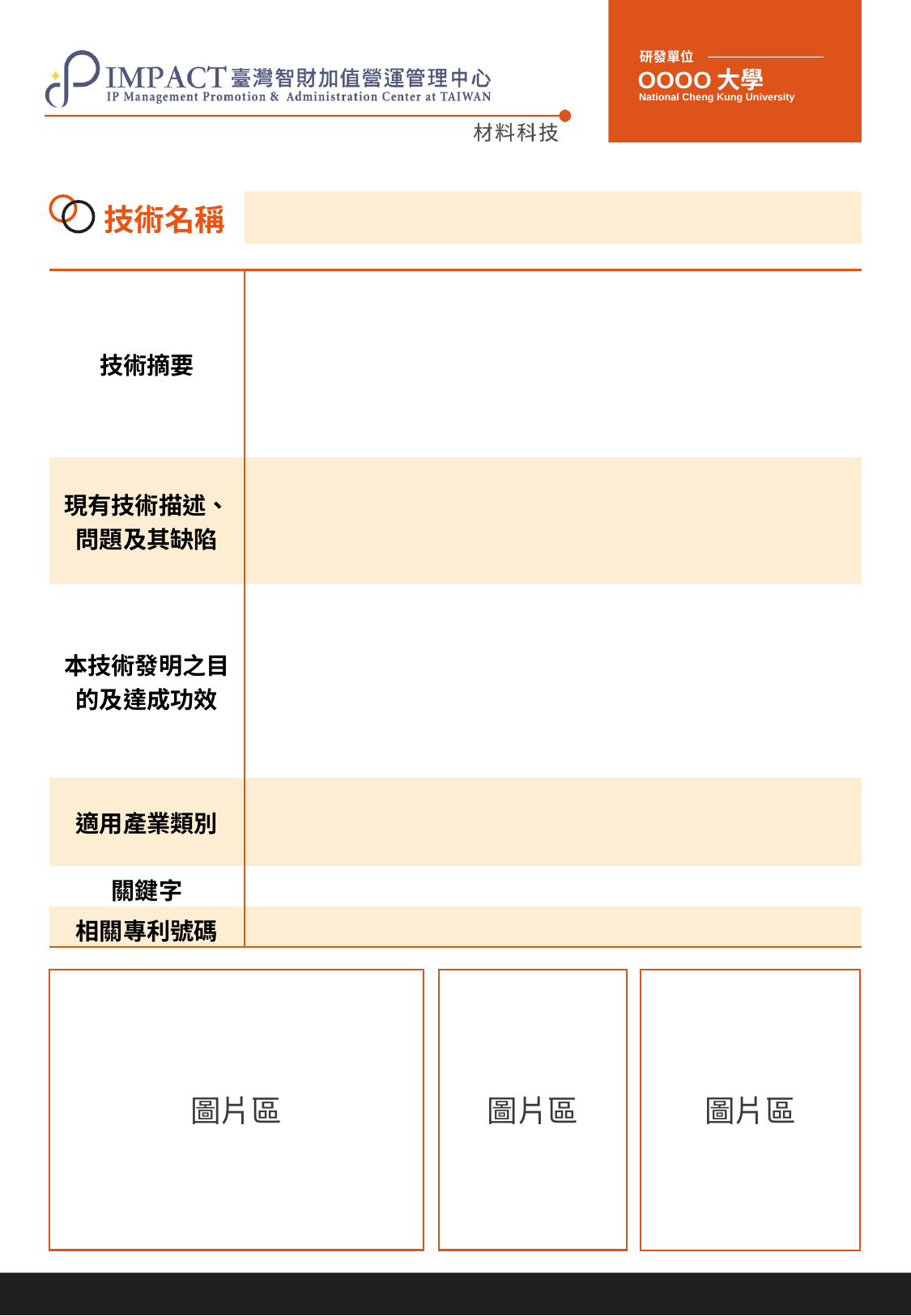

研發單位
OOOO大學
National Cheng Kung University

技術名稱

| 技術摘要 |  |
| --- | --- |
| 現有技術描述、問題及其缺陷 |  |
| 本技術發明之目的及達成功效 |  |
| 適用產業類別 |  |
| 關鍵字 |  |
| 相關專利號碼 |  |
圖片區
圖片區
圖片區